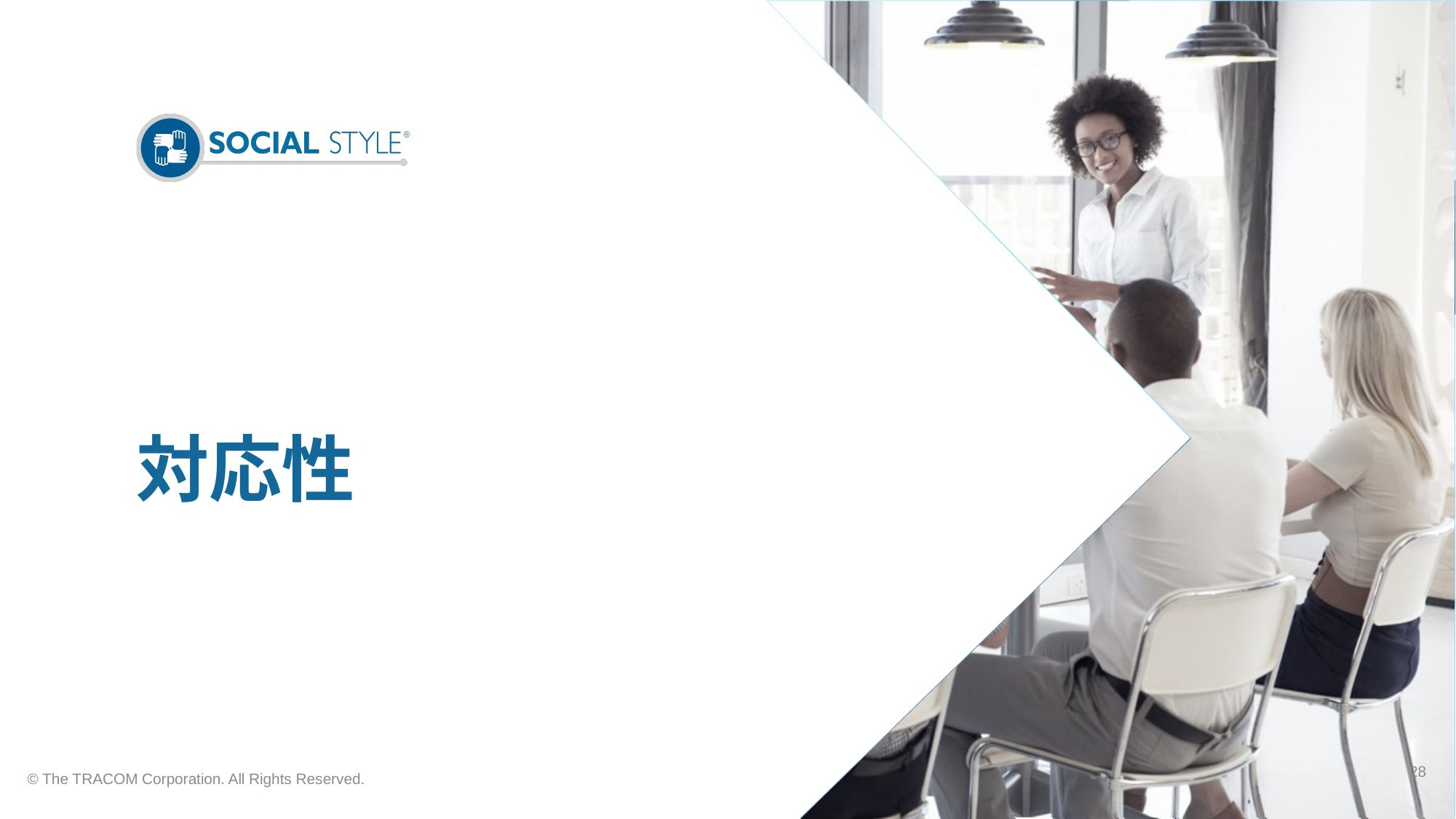

# 対応性
28
© The TRACOM Corporation. All Rights Reserved.